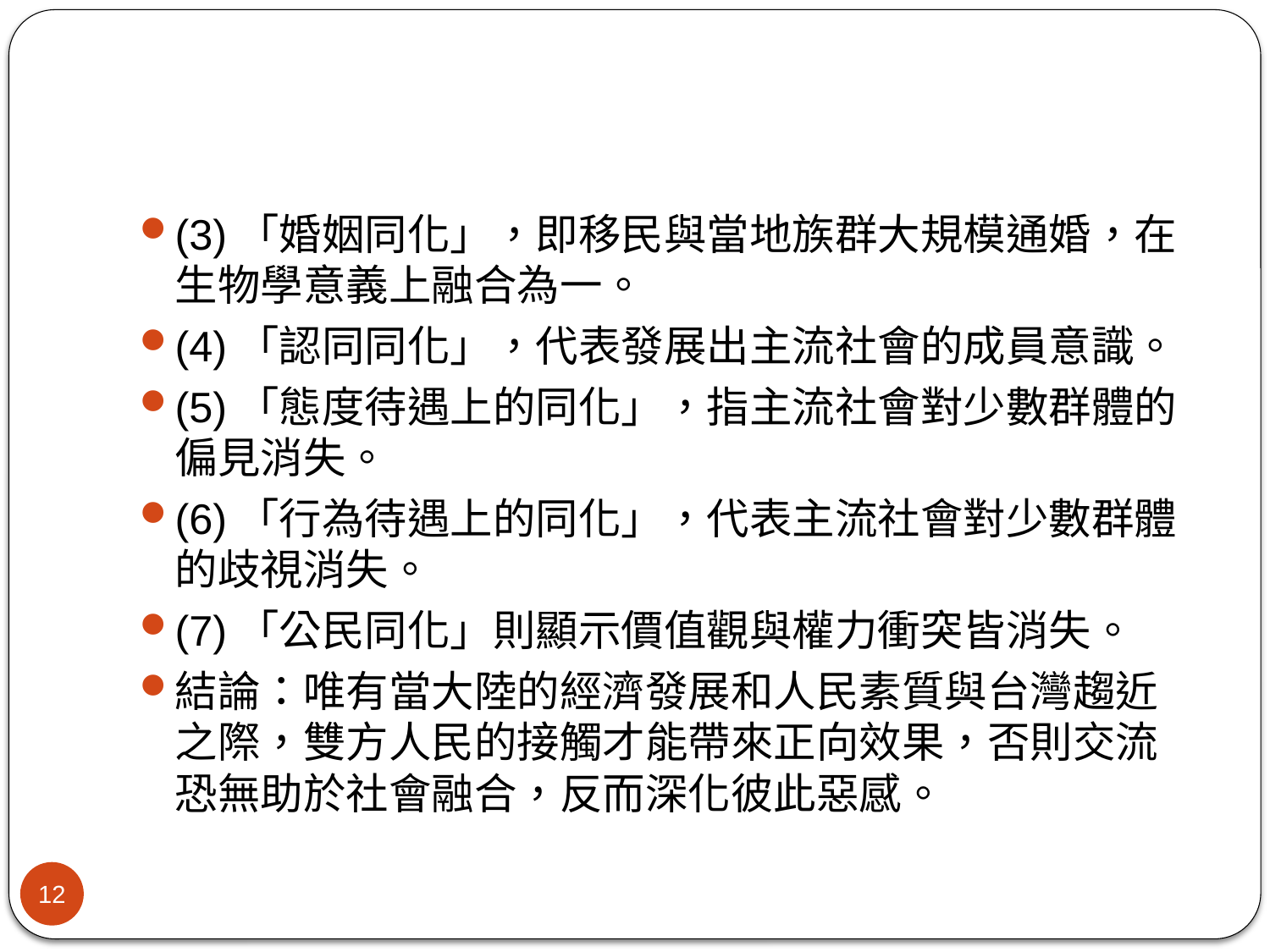

#
(3)「婚姻同化」，即移民與當地族群大規模通婚，在生物學意義上融合為一。
(4)「認同同化」，代表發展出主流社會的成員意識。
(5)「態度待遇上的同化」，指主流社會對少數群體的偏見消失。
(6)「行為待遇上的同化」，代表主流社會對少數群體的歧視消失。
(7)「公民同化」則顯示價值觀與權力衝突皆消失。
結論：唯有當大陸的經濟發展和人民素質與台灣趨近之際，雙方人民的接觸才能帶來正向效果，否則交流恐無助於社會融合，反而深化彼此惡感。
12